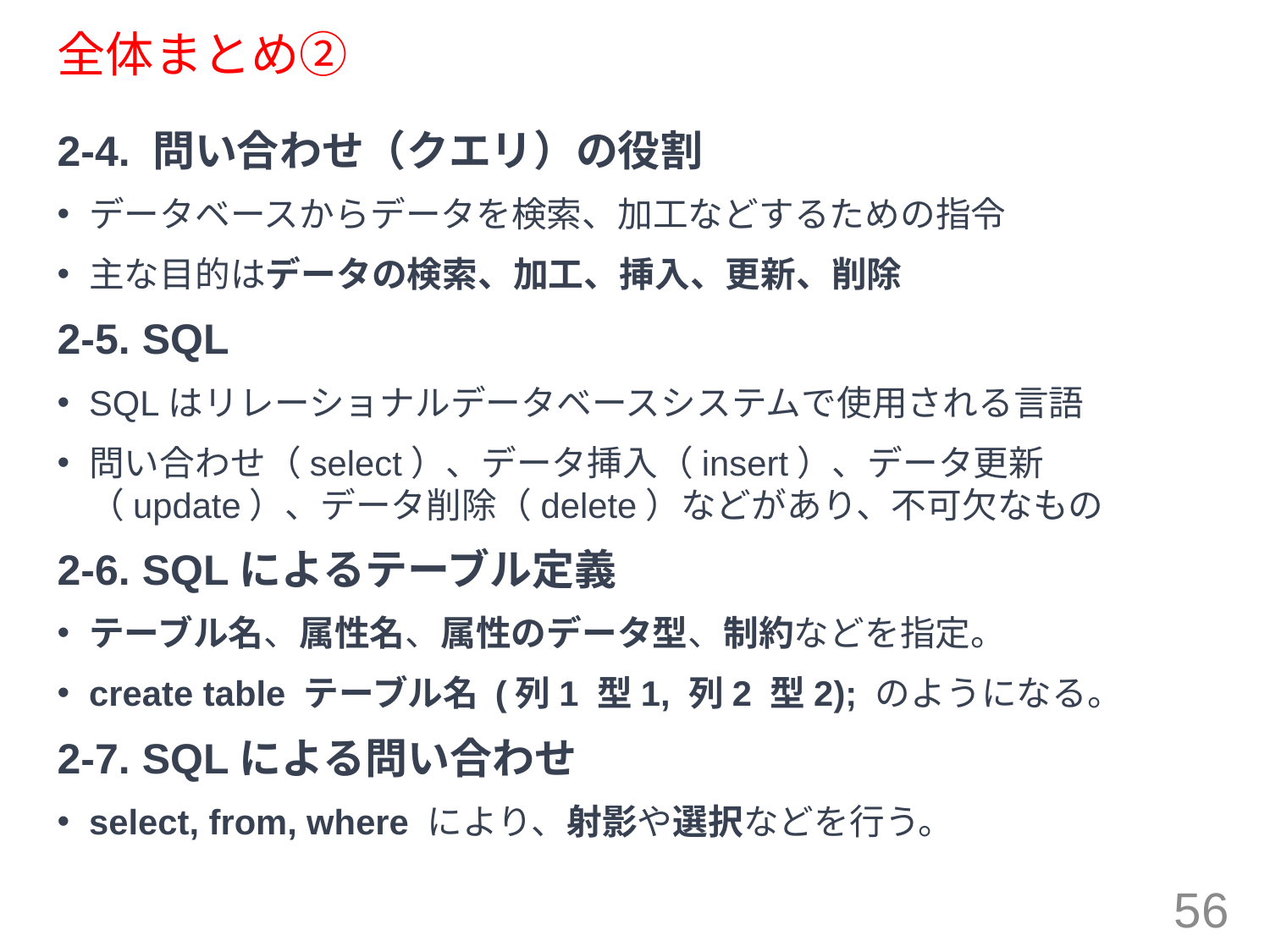

# 全体まとめ②
2-4. 問い合わせ（クエリ）の役割
データベースからデータを検索、加工などするための指令
主な目的はデータの検索、加工、挿入、更新、削除
2-5. SQL
SQLはリレーショナルデータベースシステムで使用される言語
問い合わせ（select）、データ挿入（insert）、データ更新（update）、データ削除（delete）などがあり、不可欠なもの
2-6. SQLによるテーブル定義
テーブル名、属性名、属性のデータ型、制約などを指定。
create table テーブル名 (列1 型1, 列2 型2); のようになる。
2-7. SQLによる問い合わせ
select, from, where により、射影や選択などを行う。

56